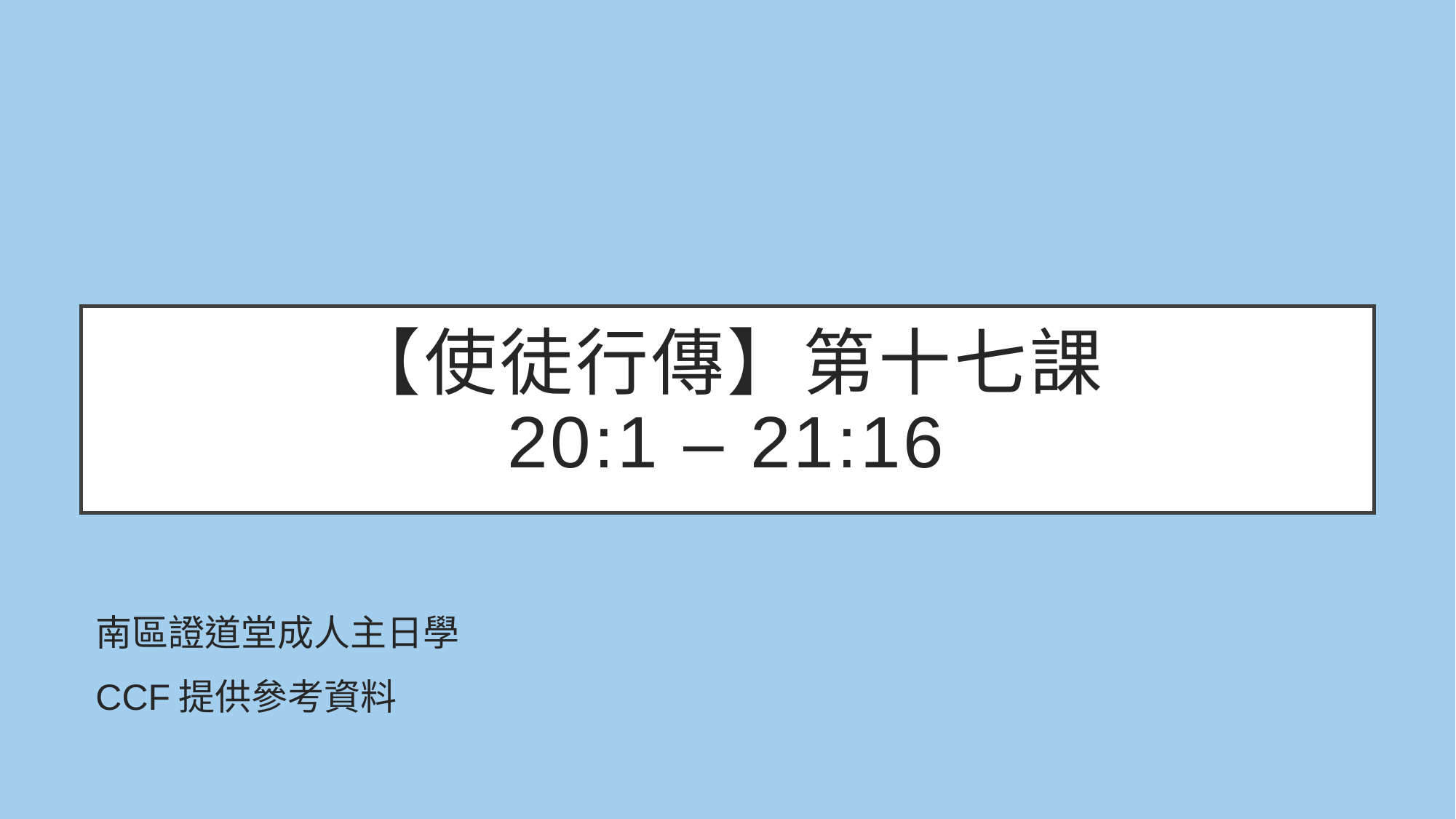

# 【使徒行傳】第十七課 20:1 – 21:16
南區證道堂成人主日學
CCF提供參考資料